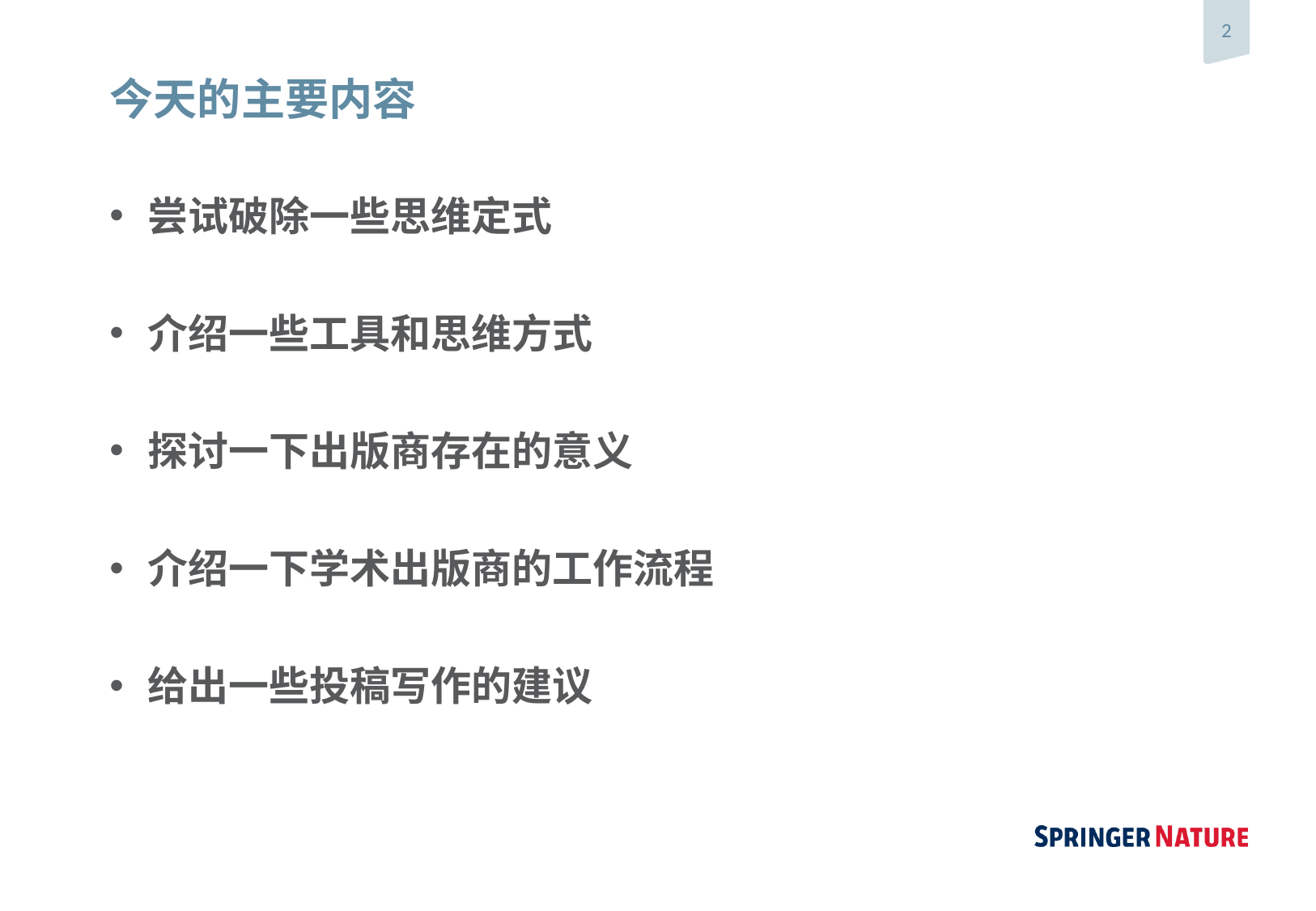

# 今天的主要内容
尝试破除一些思维定式

介绍一些工具和思维方式

探讨一下出版商存在的意义

介绍一下学术出版商的工作流程

给出一些投稿写作的建议